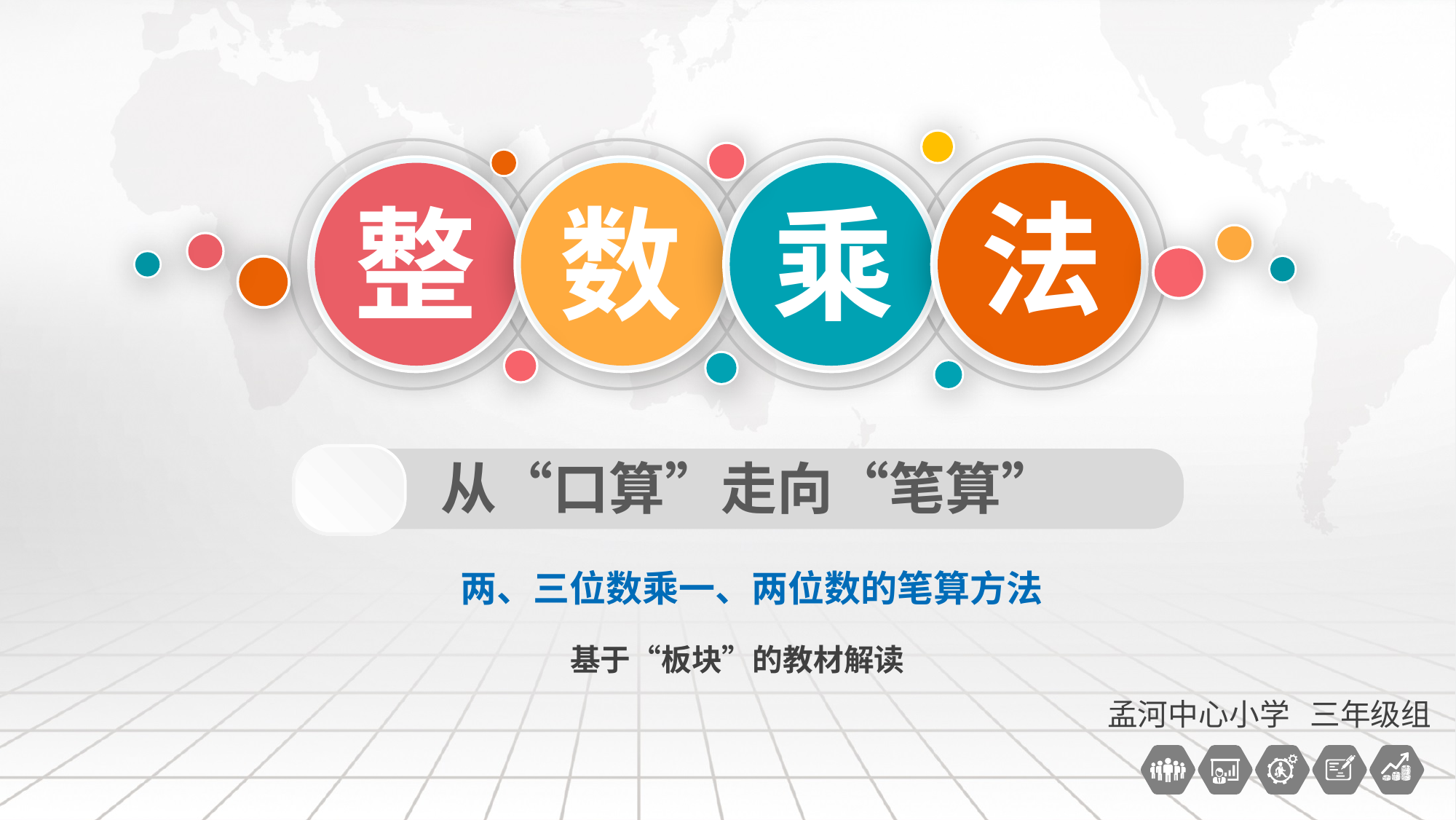

法
整
数
乘

从“口算”走向“笔算”

两、三位数乘一、两位数的笔算方法
基于“板块”的教材解读
孟河中心小学   三年级组